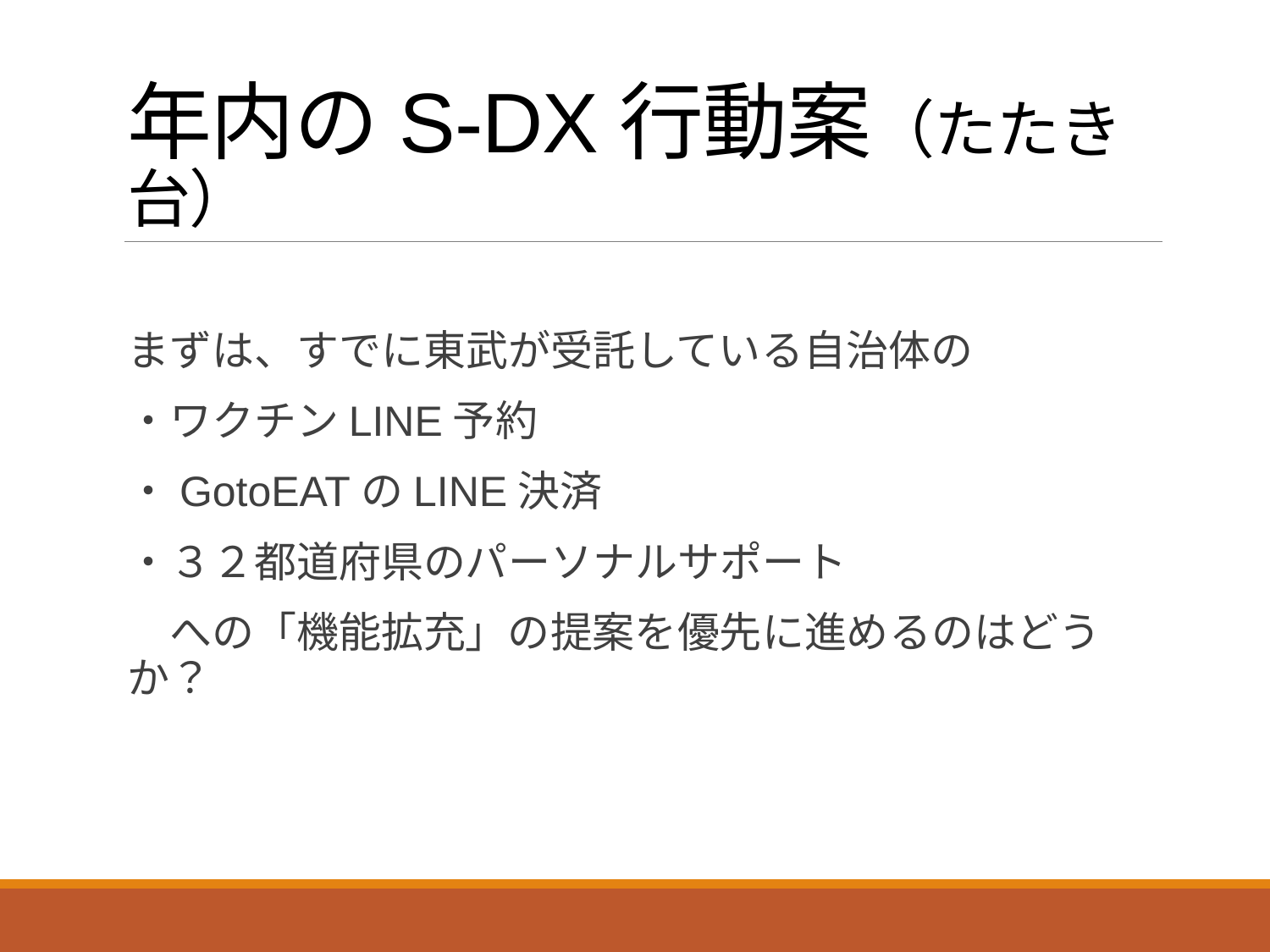

# 年内のS-DX行動案（たたき台）

まずは、すでに東武が受託している自治体の
・ワクチンLINE予約
・GotoEATのLINE決済
・３２都道府県のパーソナルサポート
　への「機能拡充」の提案を優先に進めるのはどうか？